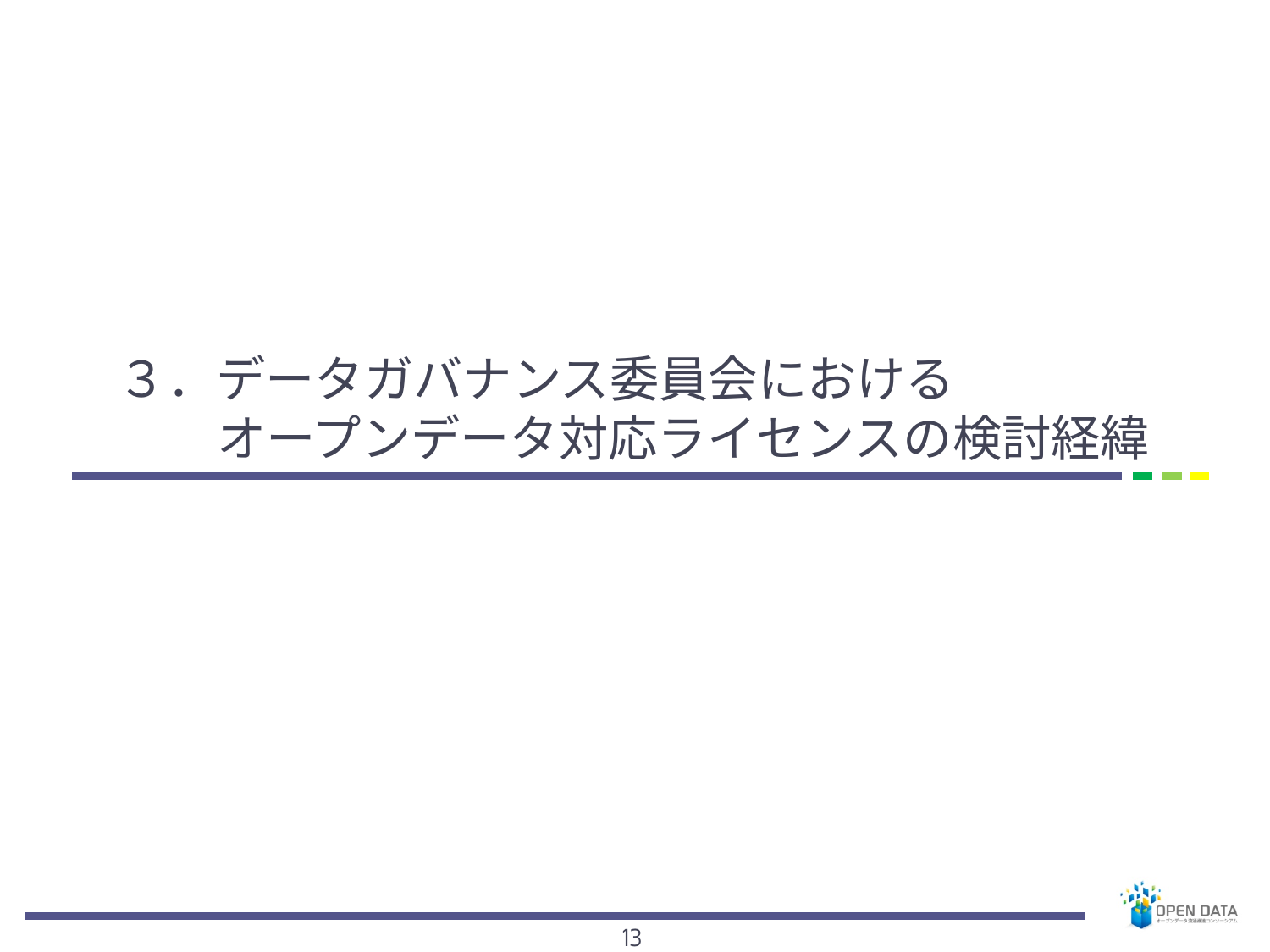

# ３．データガバナンス委員会における オープンデータ対応ライセンスの検討経緯
13